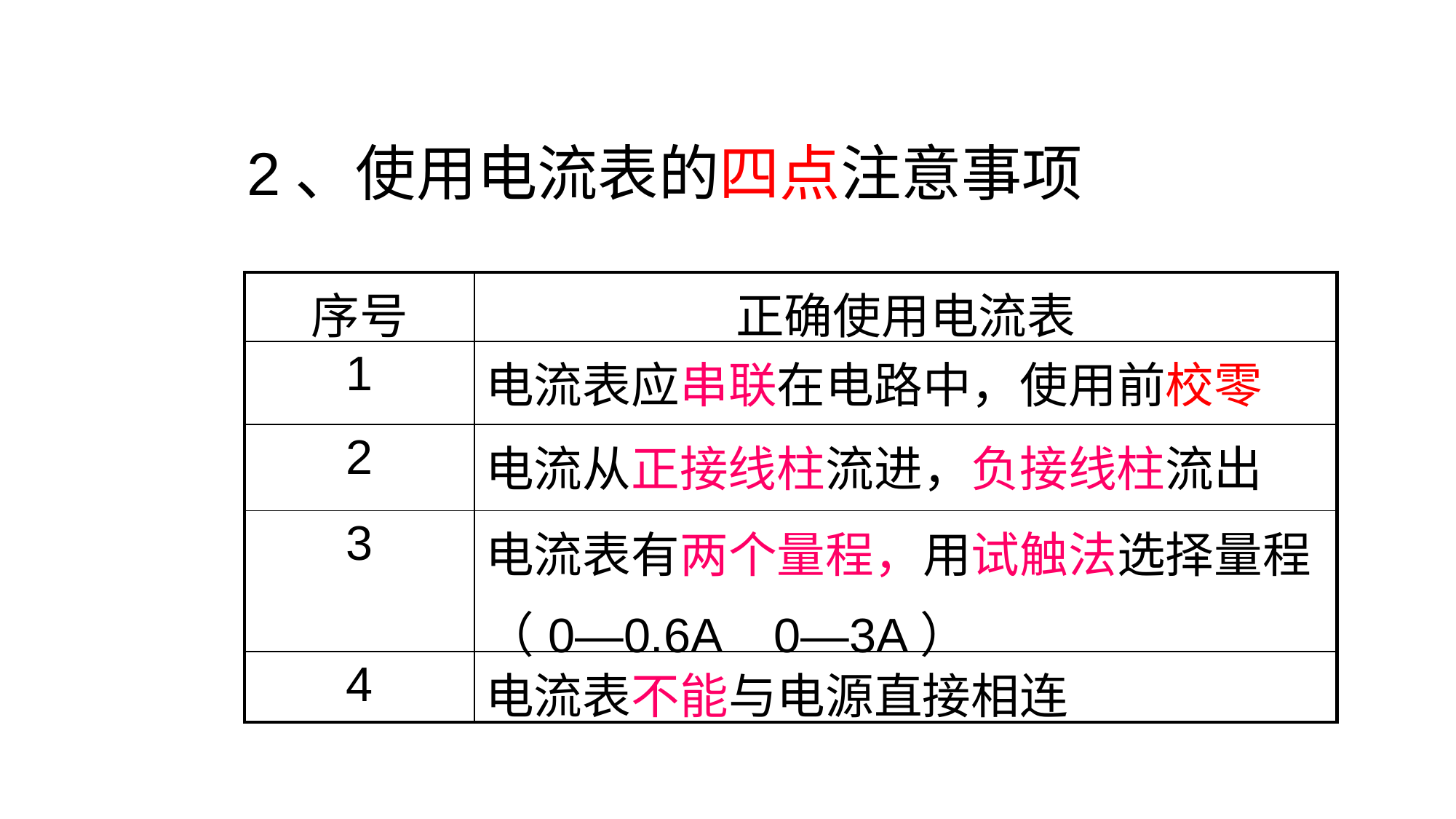

2、使用电流表的四点注意事项
| 序号 | 正确使用电流表 |
| --- | --- |
| 1 | 电流表应串联在电路中，使用前校零 |
| 2 | 电流从正接线柱流进，负接线柱流出 |
| 3 | 电流表有两个量程，用试触法选择量程 （0—0.6A 0—3A） |
| 4 | 电流表不能与电源直接相连 |